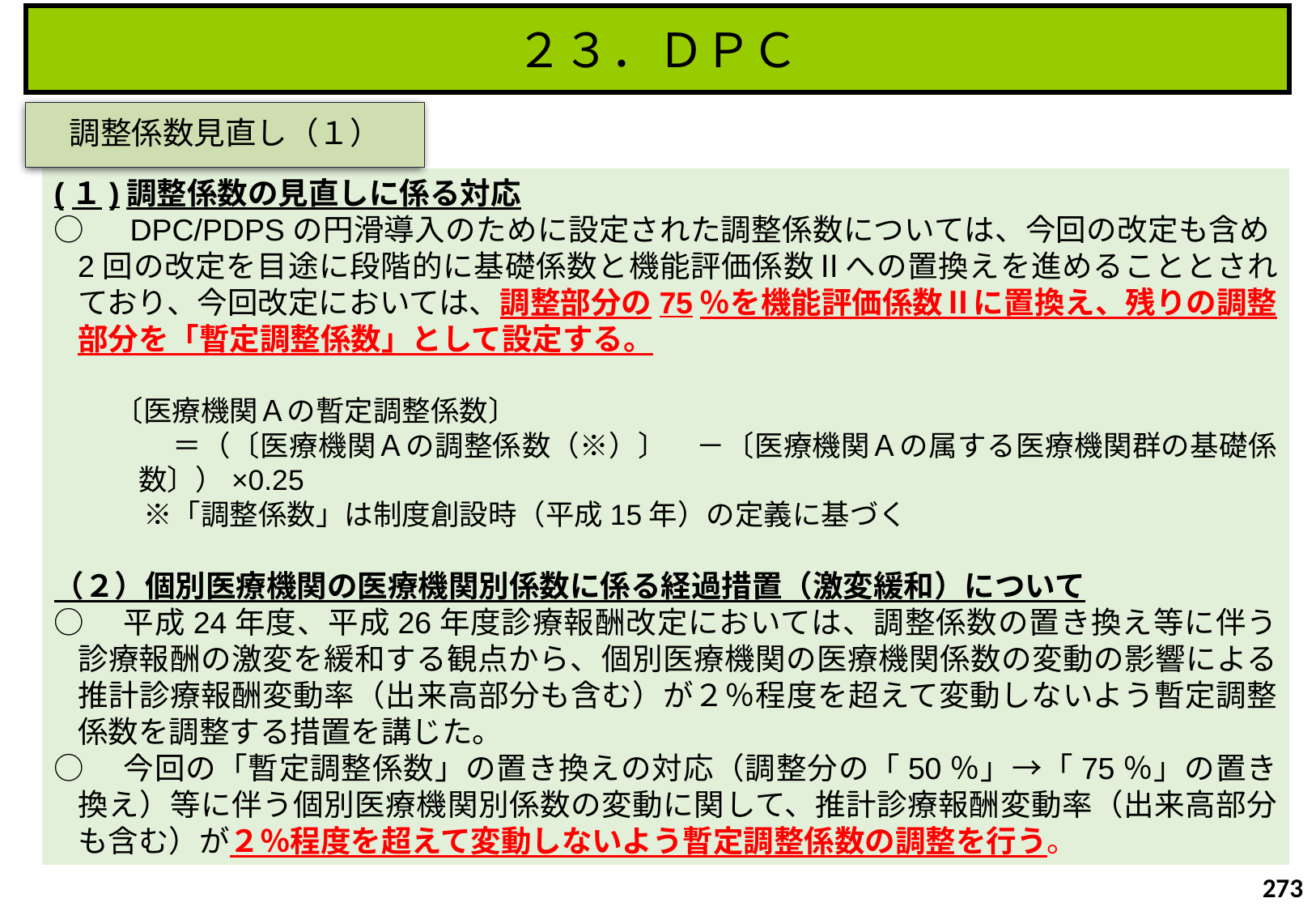

２３．ＤＰＣ
調整係数見直し（１）
(１)調整係数の見直しに係る対応
○　DPC/PDPSの円滑導入のために設定された調整係数については、今回の改定も含め2回の改定を目途に段階的に基礎係数と機能評価係数Ⅱへの置換えを進めることとされており、今回改定においては、調整部分の75％を機能評価係数Ⅱに置換え、残りの調整部分を「暫定調整係数」として設定する。

〔医療機関Ａの暫定調整係数〕
　　＝（〔医療機関Ａの調整係数（※）〕　－〔医療機関Ａの属する医療機関群の基礎係数〕）×0.25
　※「調整係数」は制度創設時（平成15年）の定義に基づく

（２）個別医療機関の医療機関別係数に係る経過措置（激変緩和）について
○　平成24年度、平成26年度診療報酬改定においては、調整係数の置き換え等に伴う診療報酬の激変を緩和する観点から、個別医療機関の医療機関係数の変動の影響による推計診療報酬変動率（出来高部分も含む）が２％程度を超えて変動しないよう暫定調整係数を調整する措置を講じた。
○　今回の「暫定調整係数」の置き換えの対応（調整分の「50％」→「75％」の置き換え）等に伴う個別医療機関別係数の変動に関して、推計診療報酬変動率（出来高部分も含む）が２％程度を超えて変動しないよう暫定調整係数の調整を行う。
273